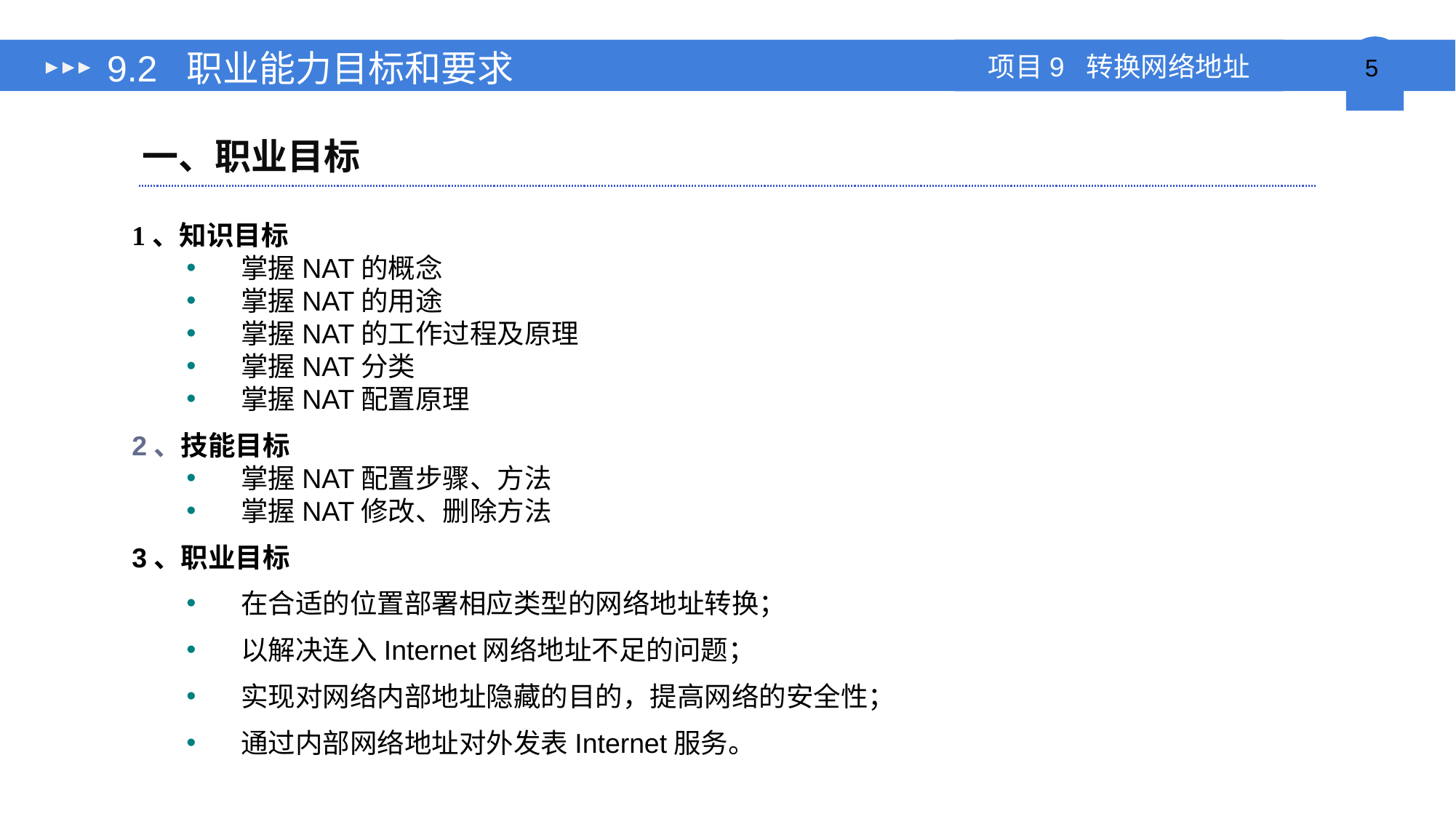

# 9.2  职业能力目标和要求
一、职业目标

1、知识目标
掌握NAT的概念
掌握NAT的用途
掌握NAT的工作过程及原理
掌握NAT分类
掌握NAT配置原理
2、技能目标
掌握NAT配置步骤、方法
掌握NAT修改、删除方法
3、职业目标
在合适的位置部署相应类型的网络地址转换；
以解决连入Internet网络地址不足的问题；
实现对网络内部地址隐藏的目的，提高网络的安全性；
通过内部网络地址对外发表Internet服务。